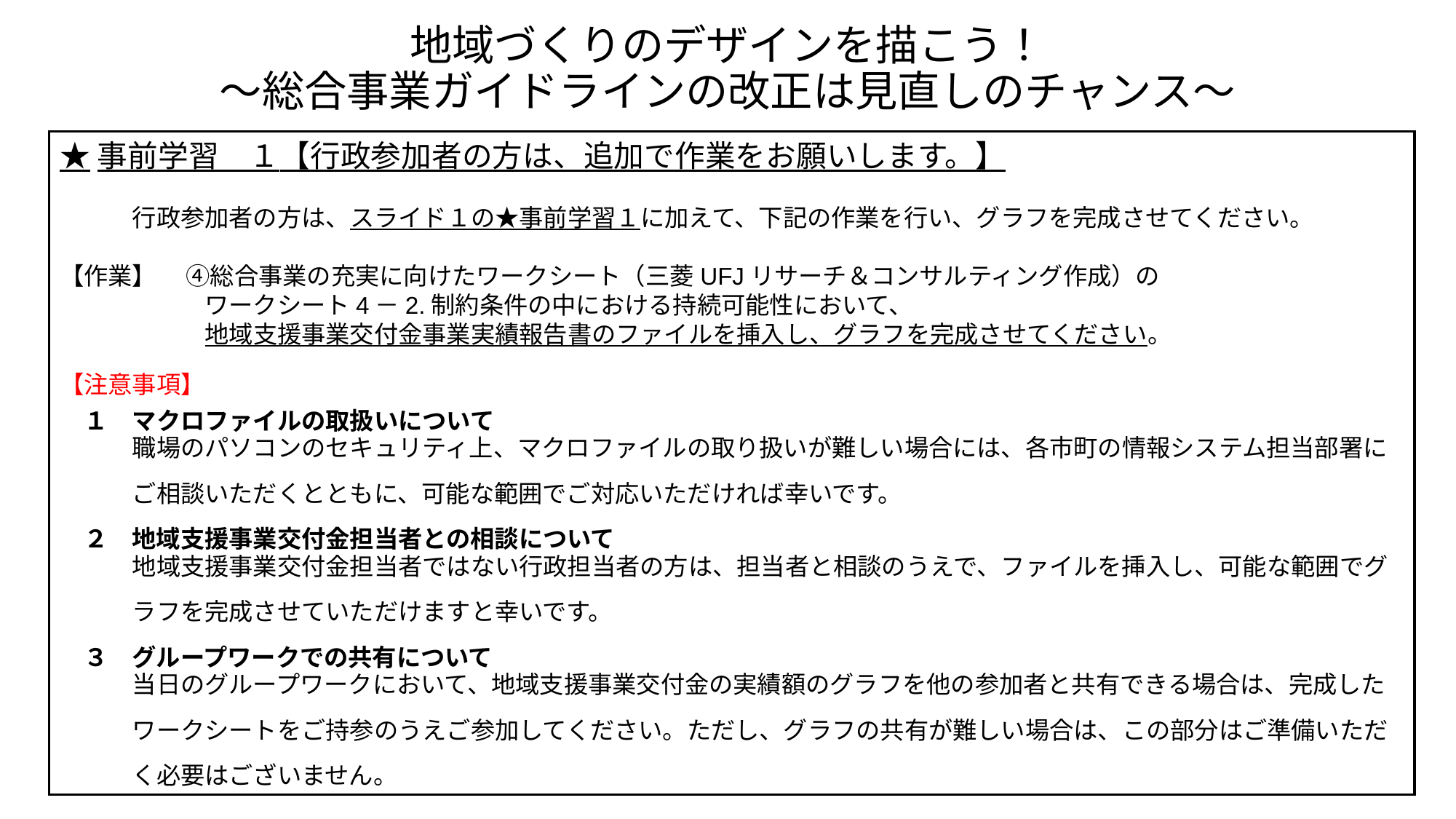

# 地域づくりのデザインを描こう！ ～総合事業ガイドラインの改正は見直しのチャンス～
★事前学習　１【行政参加者の方は、追加で作業をお願いします。】

　　　行政参加者の方は、スライド１の★事前学習１に加えて、下記の作業を行い、グラフを完成させてください。

【作業】　 ④総合事業の充実に向けたワークシート（三菱UFJリサーチ＆コンサルティング作成）の
　　　　　　ワークシート4－2.制約条件の中における持続可能性において、
　　　　　　地域支援事業交付金事業実績報告書のファイルを挿入し、グラフを完成させてください。

【注意事項】
　１　マクロファイルの取扱いについて
　　　職場のパソコンのセキュリティ上、マクロファイルの取り扱いが難しい場合には、各市町の情報システム担当部署に
　　　ご相談いただくとともに、可能な範囲でご対応いただければ幸いです。
　２　地域支援事業交付金担当者との相談について
　　　地域支援事業交付金担当者ではない行政担当者の方は、担当者と相談のうえで、ファイルを挿入し、可能な範囲でグ
　　　ラフを完成させていただけますと幸いです。
　３　グループワークでの共有について
　　　当日のグループワークにおいて、地域支援事業交付金の実績額のグラフを他の参加者と共有できる場合は、完成した
　　　ワークシートをご持参のうえご参加してください。ただし、グラフの共有が難しい場合は、この部分はご準備いただ
　　　く必要はございません。